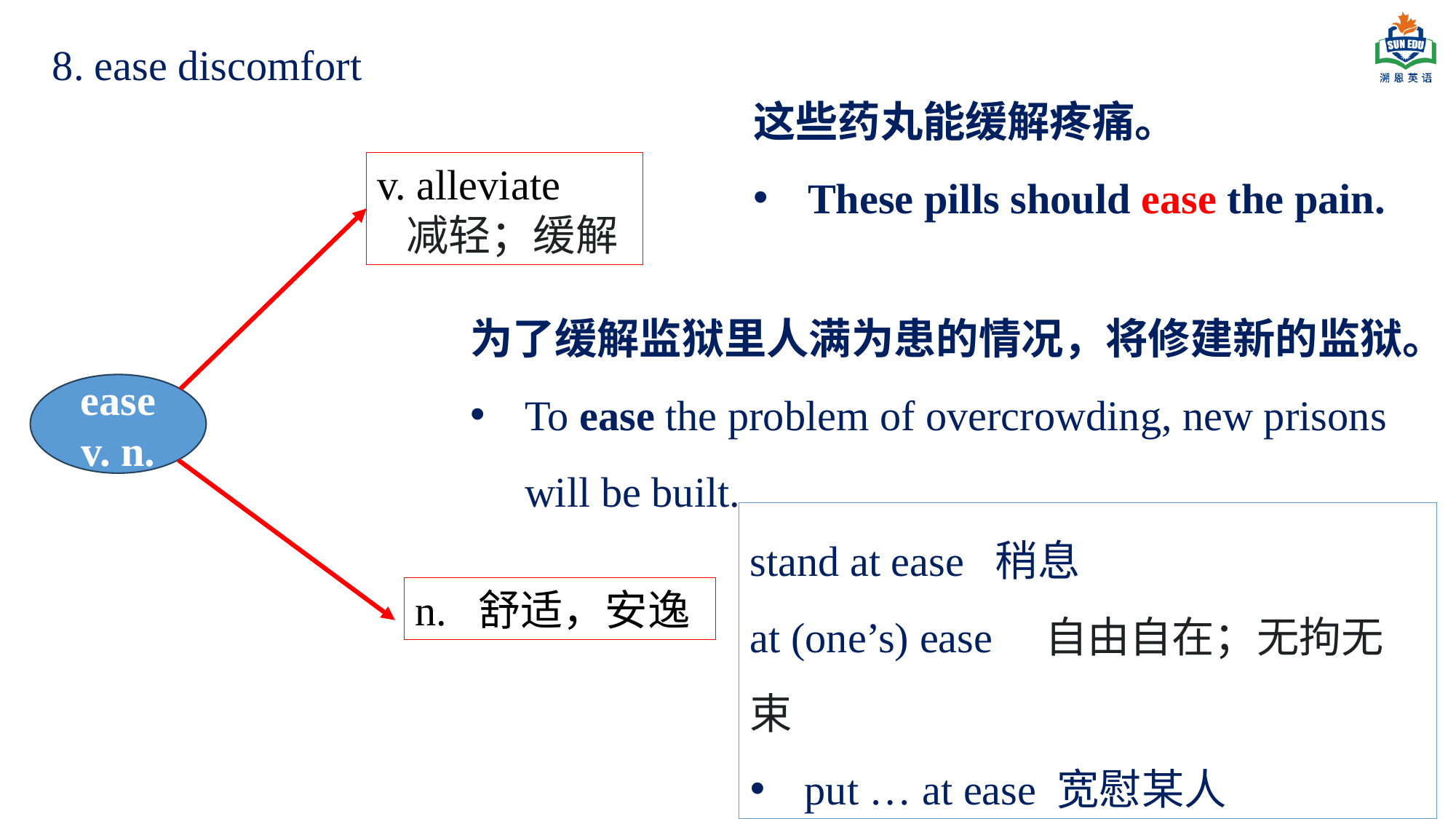

8. ease discomfort
这些药丸能缓解疼痛。
These pills should ease the pain.

v. alleviate
  减轻；缓解
为了缓解监狱里人满为患的情况，将修建新的监狱。
To ease the problem of overcrowding, new prisons will be built.
ease v. n.
stand at ease  稍息
at (one’s) ease    自由自在；无拘无束
put … at ease 宽慰某人
n.  舒适，安逸